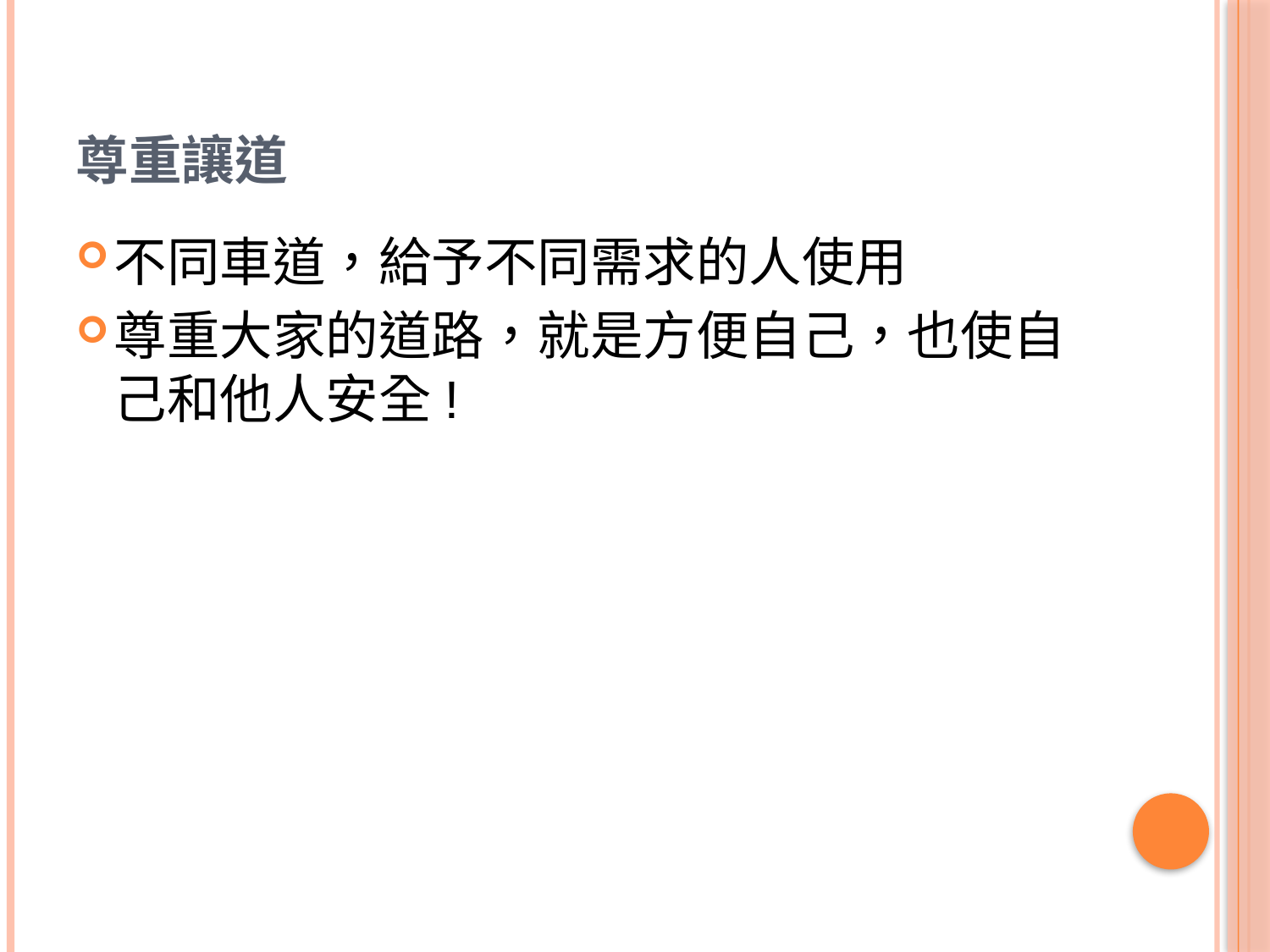

# 尊重讓道
不同車道，給予不同需求的人使用
尊重大家的道路，就是方便自己，也使自己和他人安全!